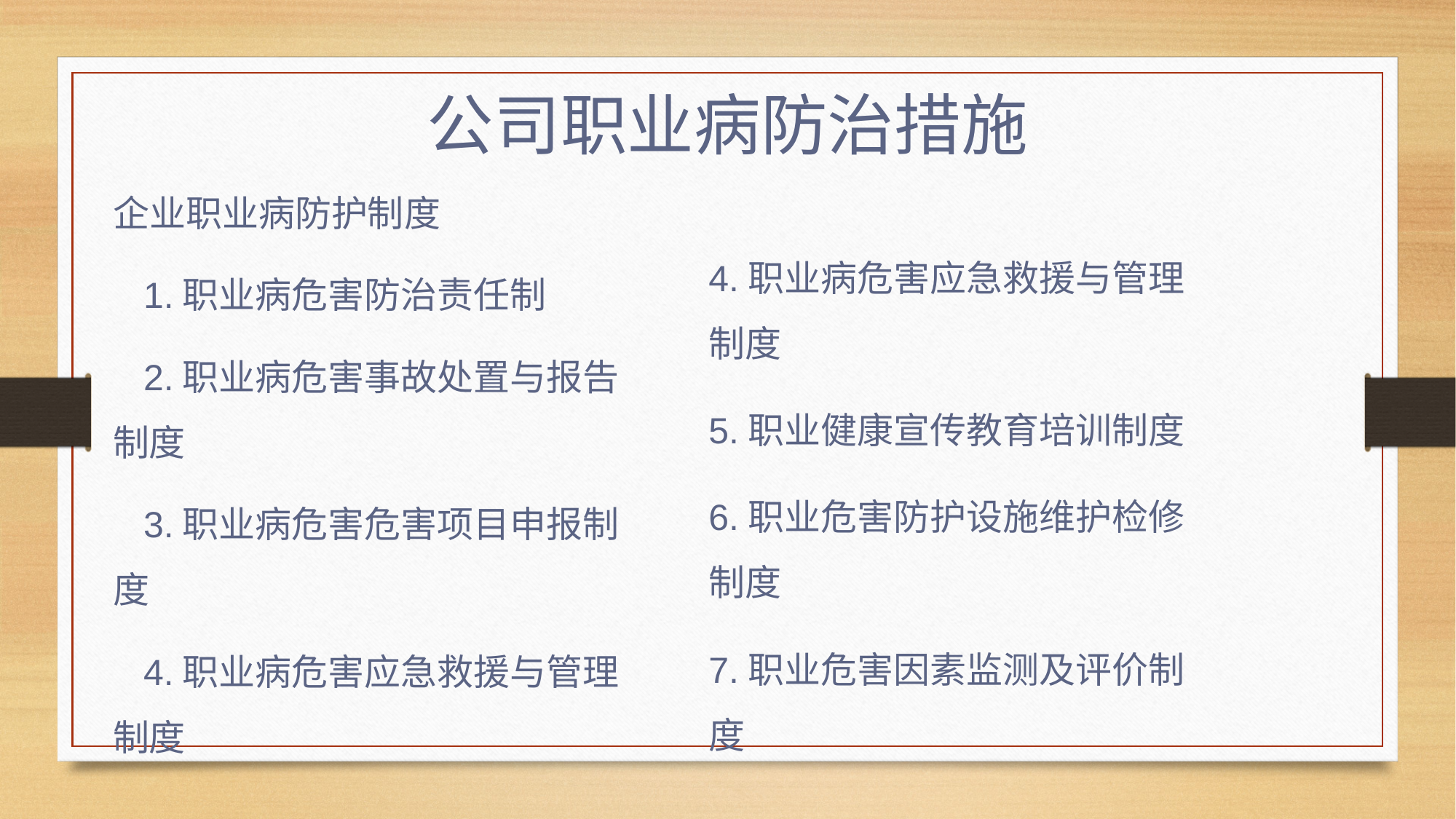

公司职业病防治措施
企业职业病防护制度
   1.职业病危害防治责任制
   2.职业病危害事故处置与报告制度
   3.职业病危害危害项目申报制度
   4.职业病危害应急救援与管理制度

4.职业病危害应急救援与管理制度
5.职业健康宣传教育培训制度
6.职业危害防护设施维护检修制度
7.职业危害因素监测及评价制度